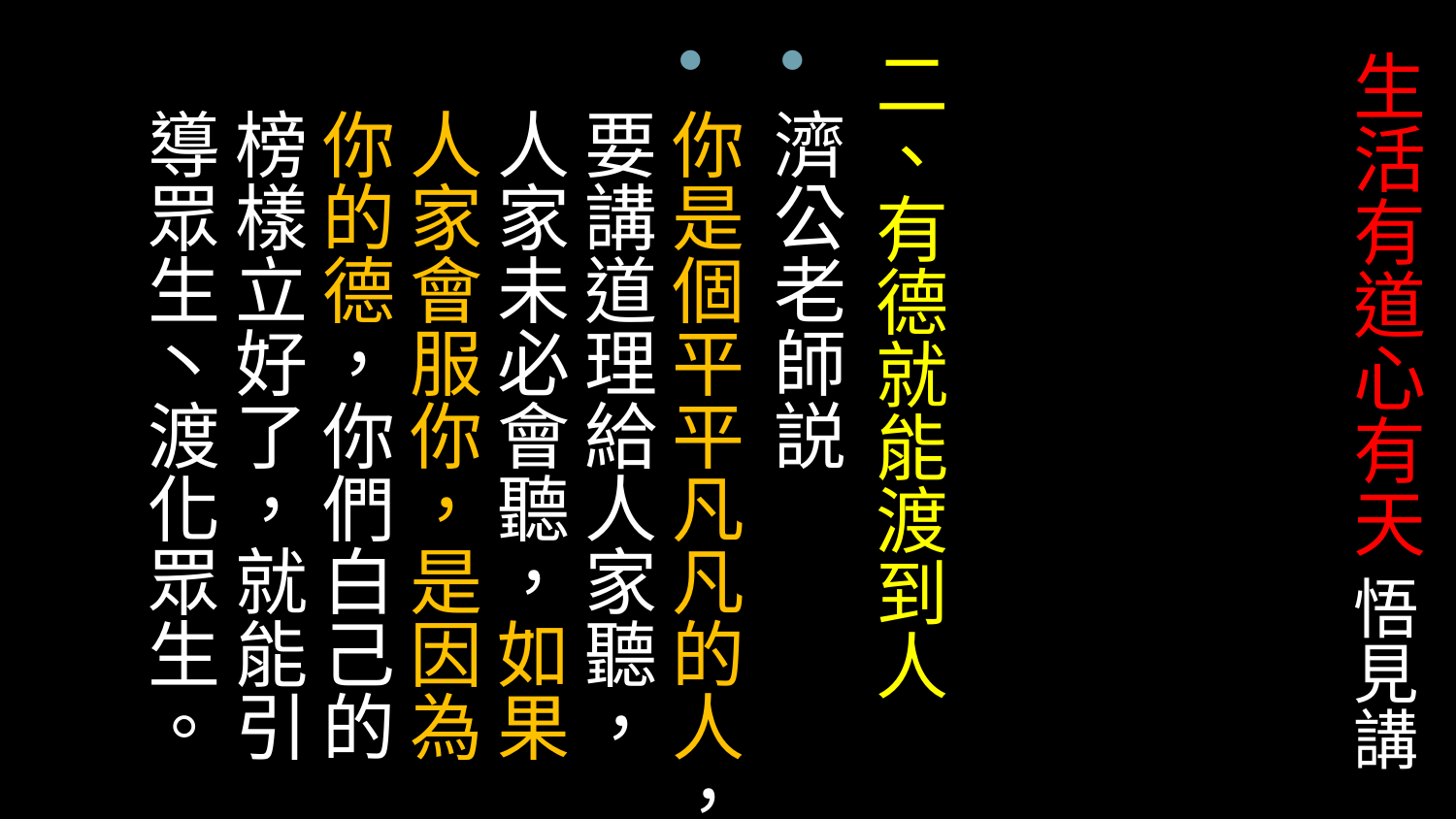

二、有德就能渡到人
濟公老師説
你是個平平凡凡的人，要講道理給人家聽，人家未必會聽，如果人家會服你，是因為你的德，你們白己的榜樣立好了，就能引導眾生丶渡化眾生。

# 生活有道心有天 悟見講